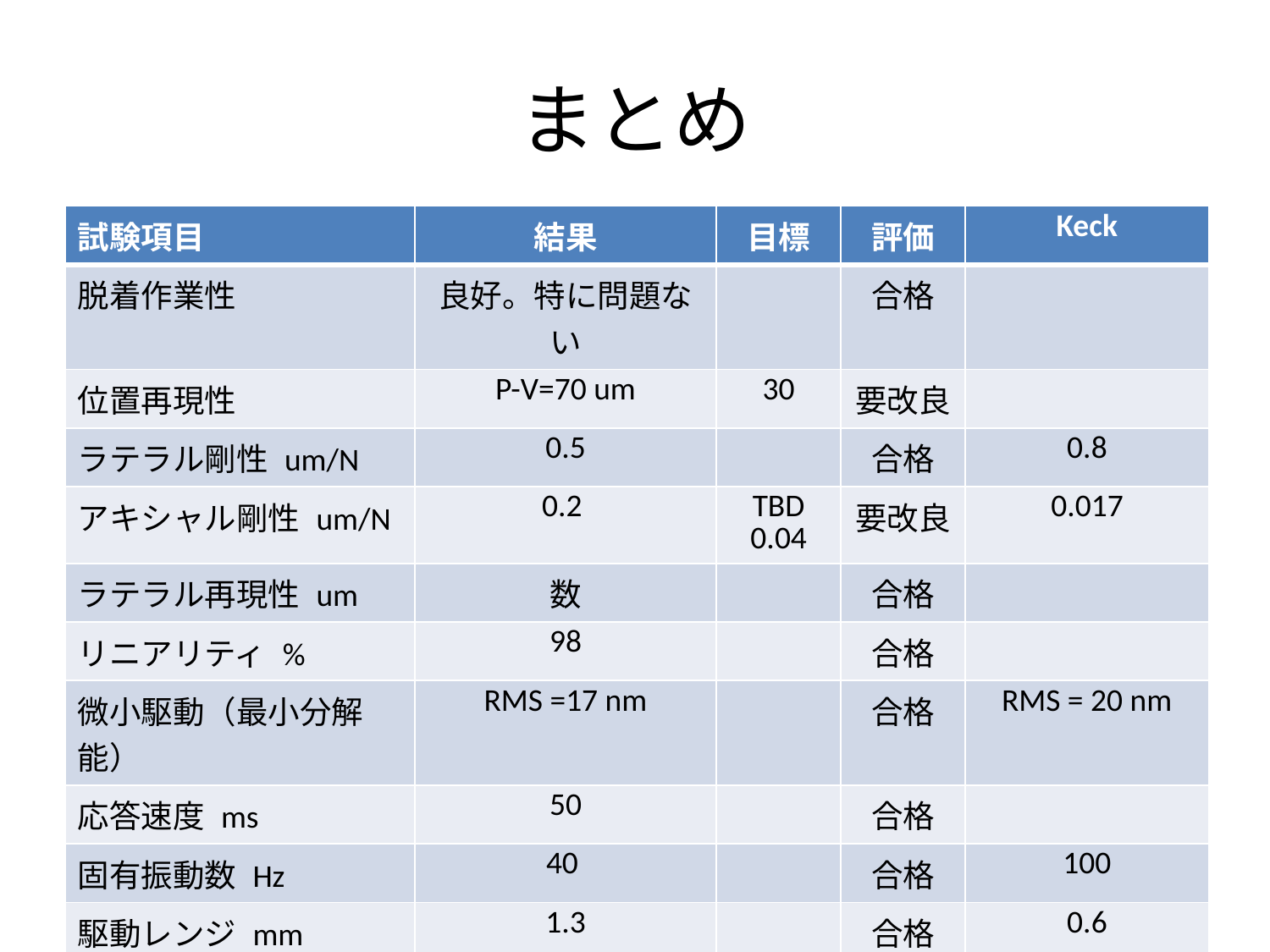

# まとめ
| 試験項目 | 結果 | 目標 | 評価 | Keck |
| --- | --- | --- | --- | --- |
| 脱着作業性 | 良好。特に問題ない |  | 合格 |  |
| 位置再現性 | P-V=70 um | 30 | 要改良 |  |
| ラテラル剛性 um/N | 0.5 |  | 合格 | 0.8 |
| アキシャル剛性 um/N | 0.2 | TBD 0.04 | 要改良 | 0.017 |
| ラテラル再現性 um | 数 |  | 合格 |  |
| リニアリティ % | 98 |  | 合格 |  |
| 微小駆動（最小分解能） | RMS =17 nm |  | 合格 | RMS = 20 nm |
| 応答速度 ms | 50 |  | 合格 |  |
| 固有振動数 Hz | 40 |  | 合格 | 100 |
| 駆動レンジ mm | 1.3 |  | 合格 | 0.6 |
| 駆動速度 um/s | 370 |  | 合格 | 10 |